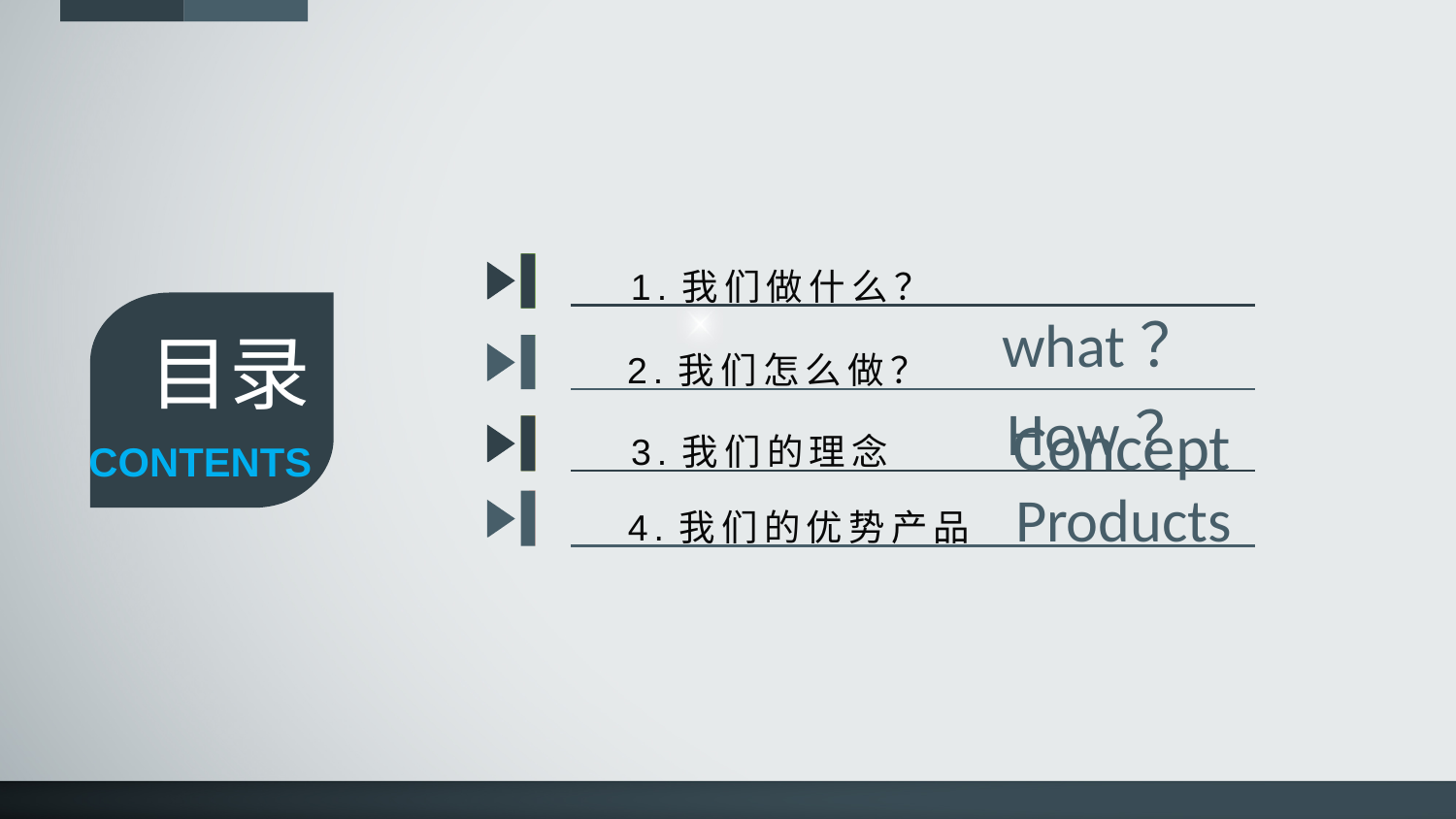

what？

1.我们做什么？

目录
CONTENTS
        How？

 2.我们怎么做？

   Concept

3.我们的理念

  Products

4.我们的优势产品